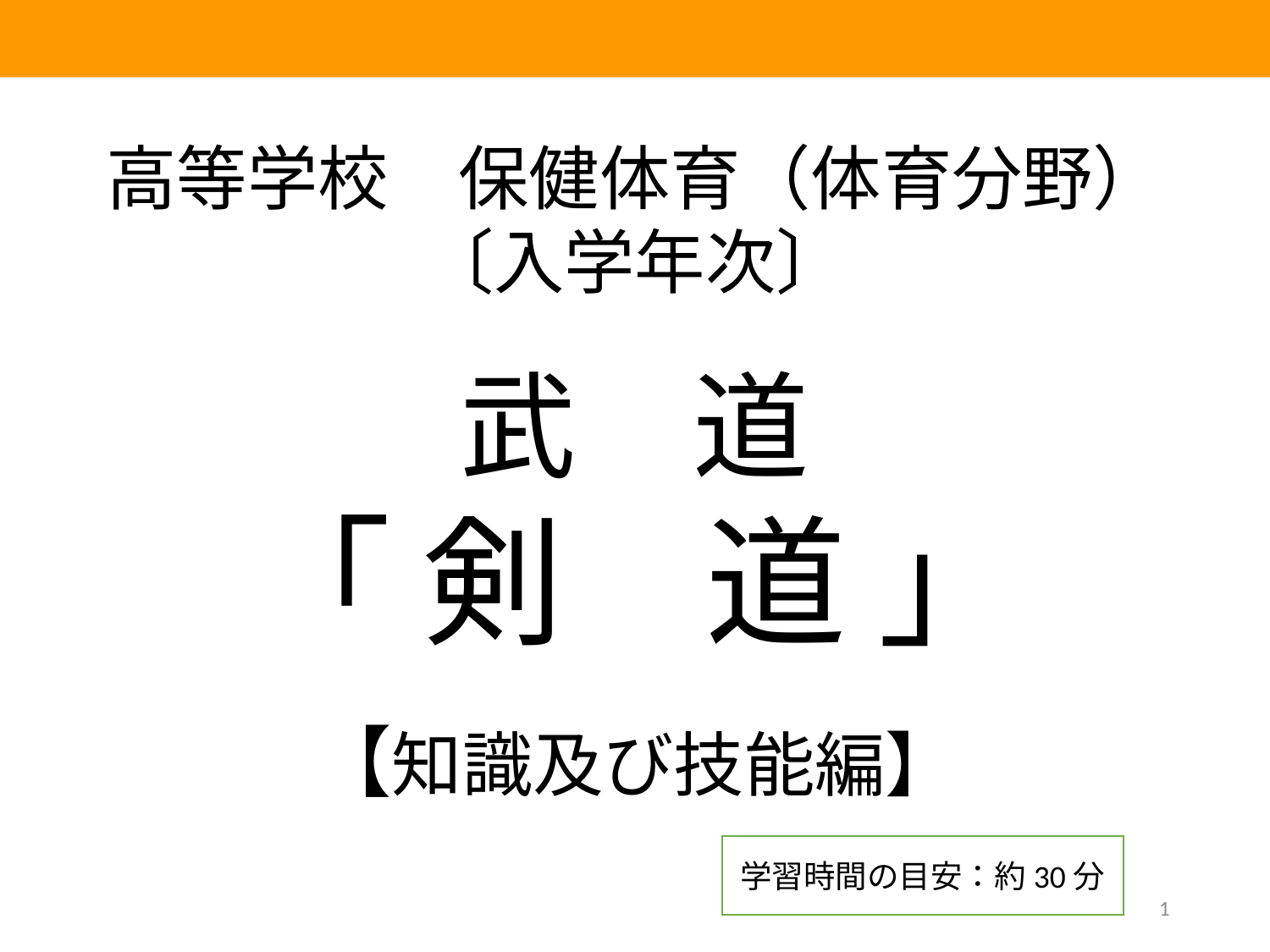

高等学校　保健体育（体育分野）
〔入学年次〕

武　道
「 剣　道 」

【知識及び技能編】

学習時間の目安：約30分
1